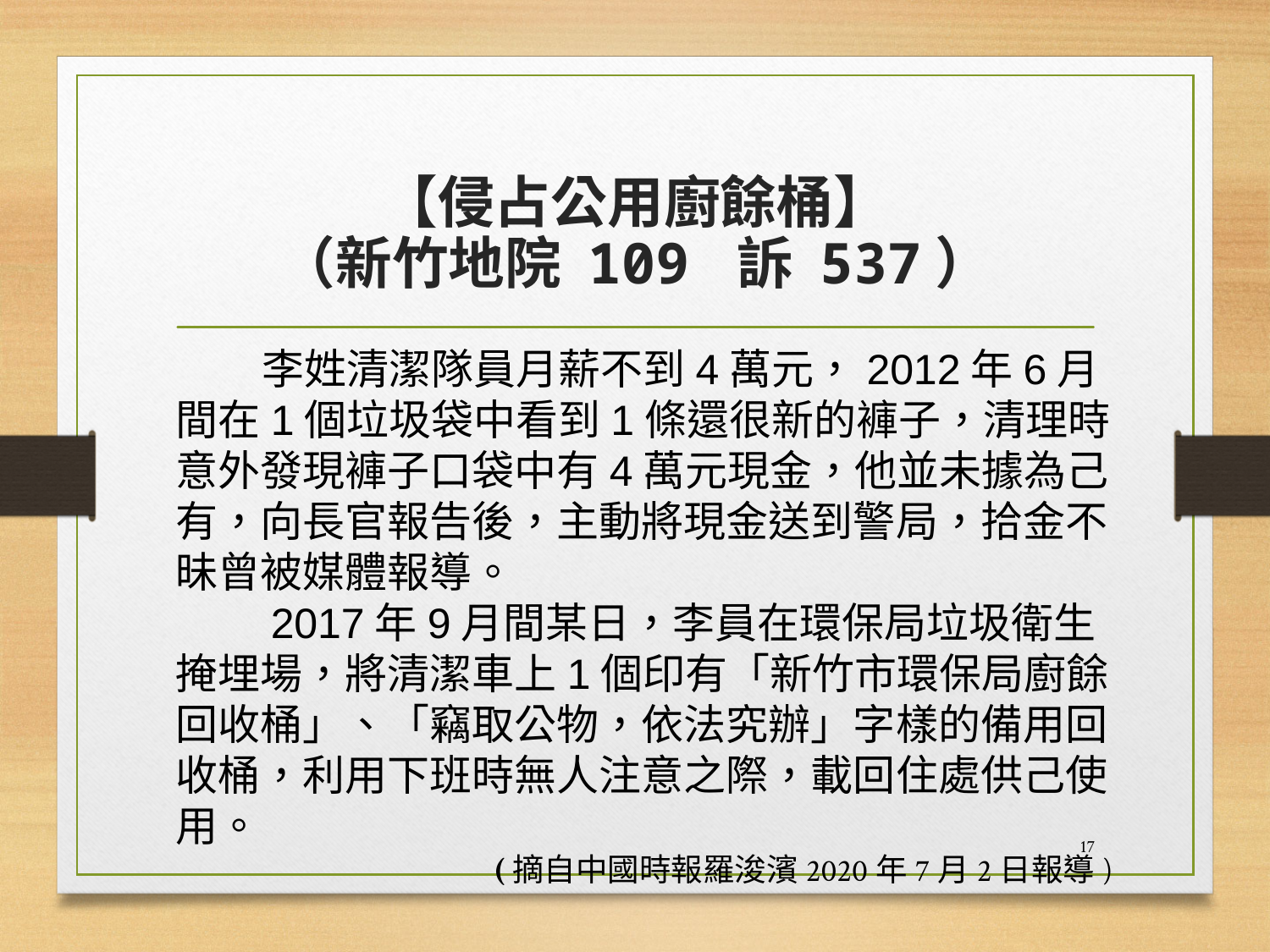

# 【侵占公用廚餘桶】 （新竹地院 109 訴 537）
        李姓清潔隊員月薪不到4萬元，2012年6月間在1個垃圾袋中看到1條還很新的褲子，清理時意外發現褲子口袋中有4萬元現金，他並未據為己有，向長官報告後，主動將現金送到警局，拾金不昧曾被媒體報導。
        2017年9月間某日，李員在環保局垃圾衛生掩埋場，將清潔車上1個印有「新竹市環保局廚餘回收桶」、「竊取公物，依法究辦」字樣的備用回收桶，利用下班時無人注意之際，載回住處供己使用。
(摘自中國時報羅浚濱2020年7月2日報導)
17